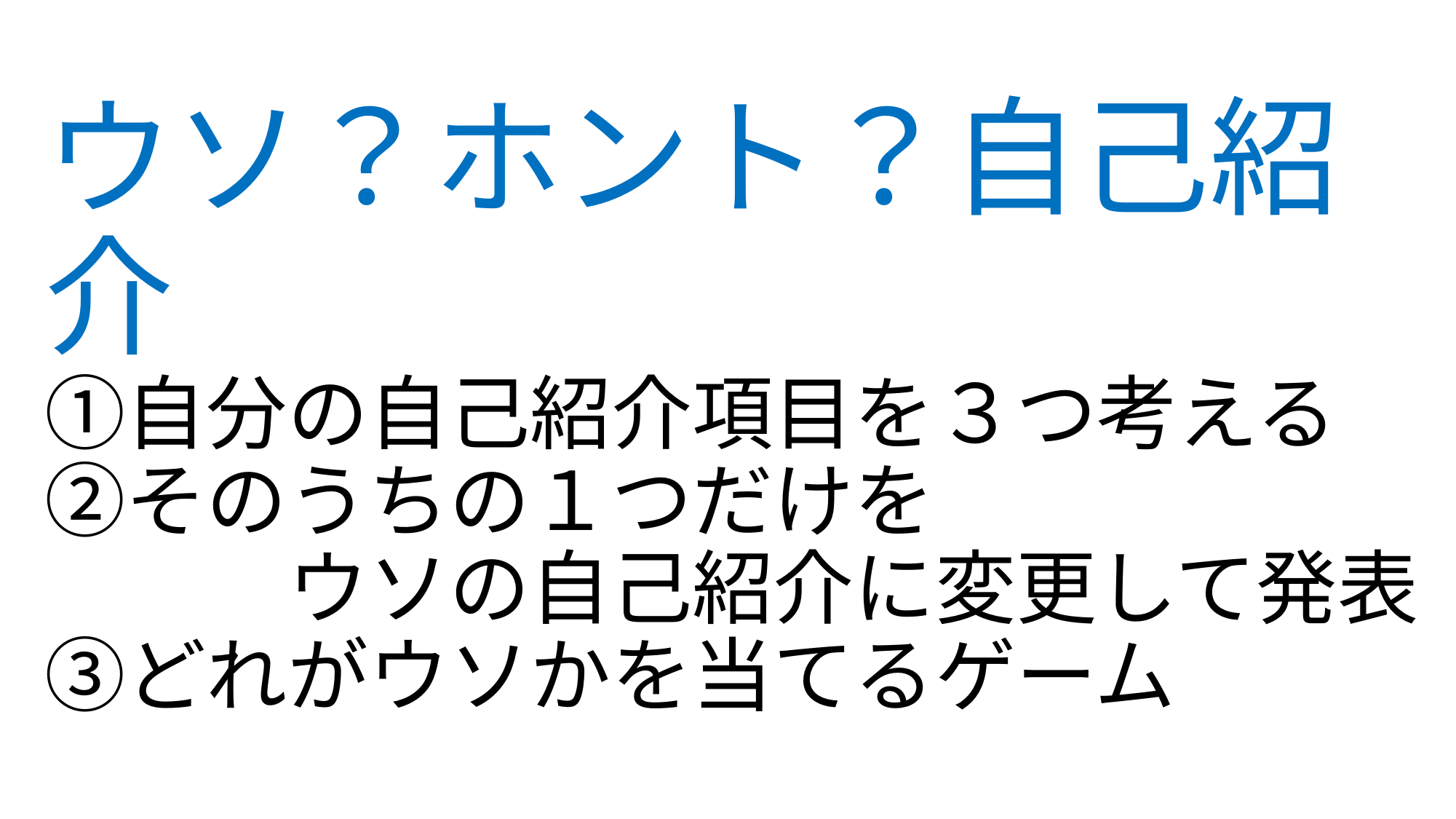

# ウソ？ホント？自己紹介 ①自分の自己紹介項目を３つ考える ②そのうちの１つだけを 　　　ウソの自己紹介に変更して発表 ③どれがウソかを当てるゲーム